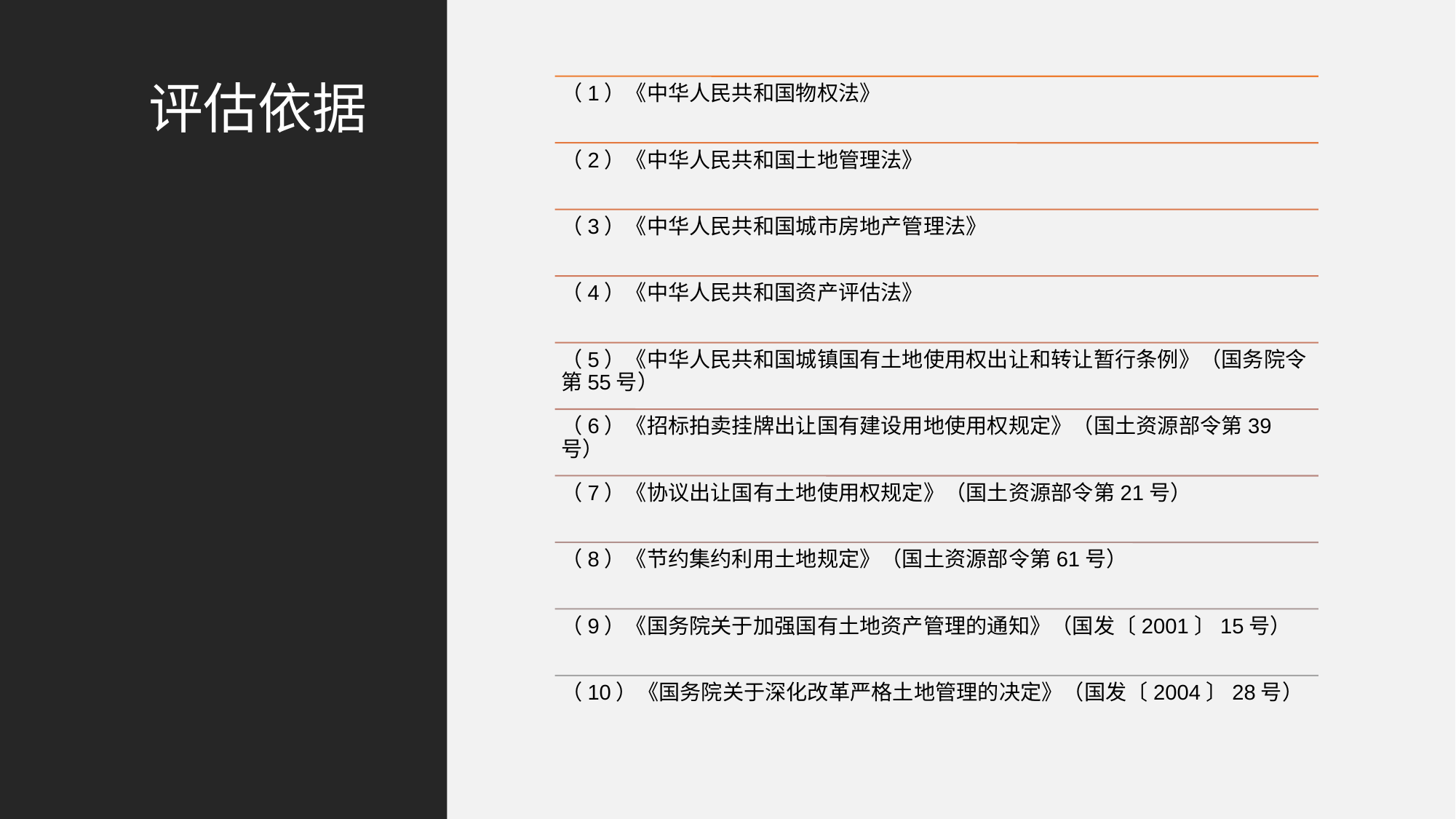

# 评估依据
（1）《中华人民共和国物权法》
（2）《中华人民共和国土地管理法》
（3）《中华人民共和国城市房地产管理法》
（4）《中华人民共和国资产评估法》
（5）《中华人民共和国城镇国有土地使用权出让和转让暂行条例》（国务院令第55号）
（6）《招标拍卖挂牌出让国有建设用地使用权规定》（国土资源部令第39号）
（7）《协议出让国有土地使用权规定》（国土资源部令第21号）
（8）《节约集约利用土地规定》（国土资源部令第61号）
（9）《国务院关于加强国有土地资产管理的通知》（国发〔2001〕15号）
（10）《国务院关于深化改革严格土地管理的决定》（国发〔2004〕28号）